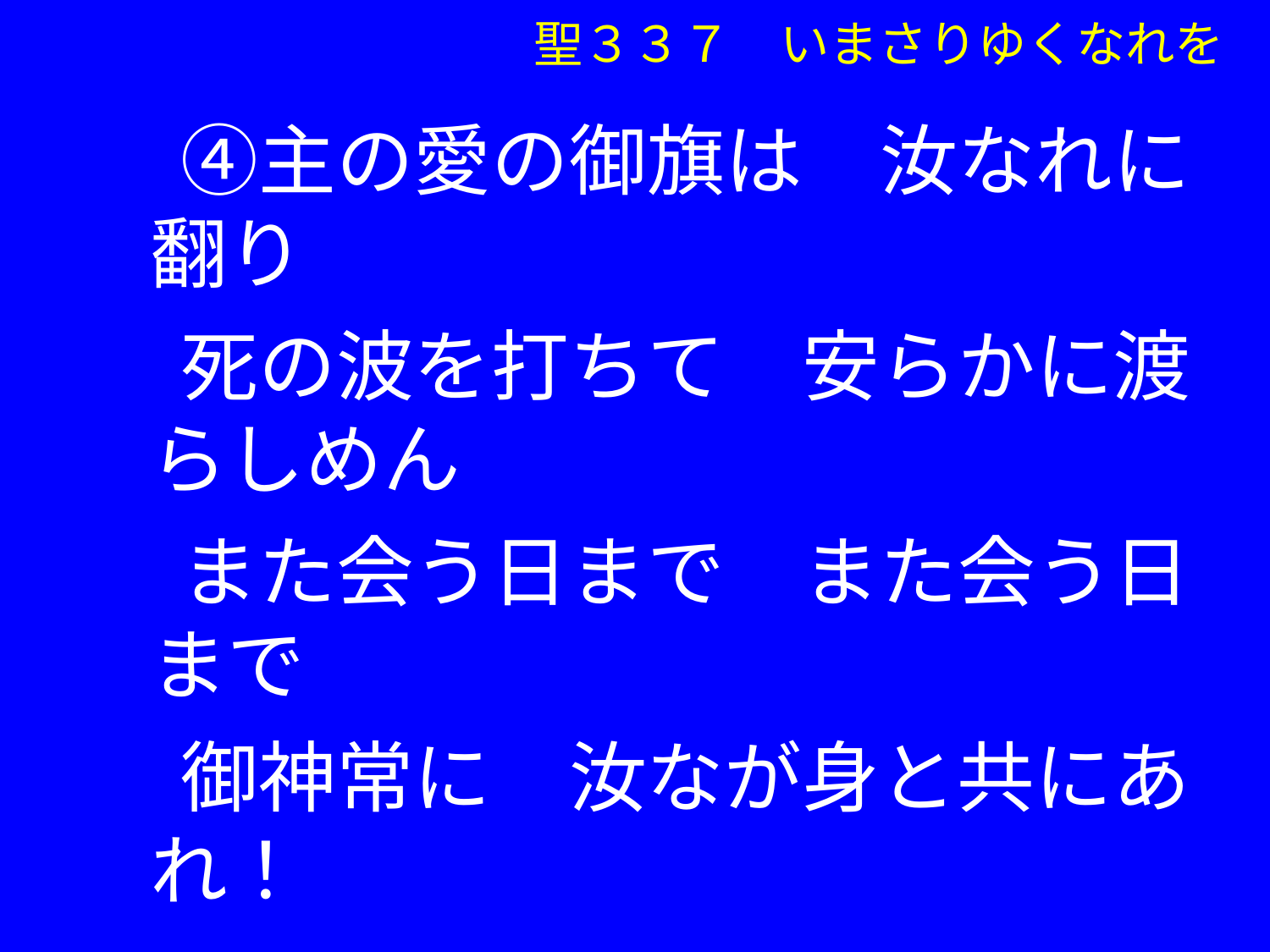

④主の愛の御旗は　汝なれに翻り
　死の波を打ちて　安らかに渡らしめん
　また会う日まで　また会う日まで
　御神常に　汝なが身と共にあれ！

聖３３７　いまさりゆくなれを